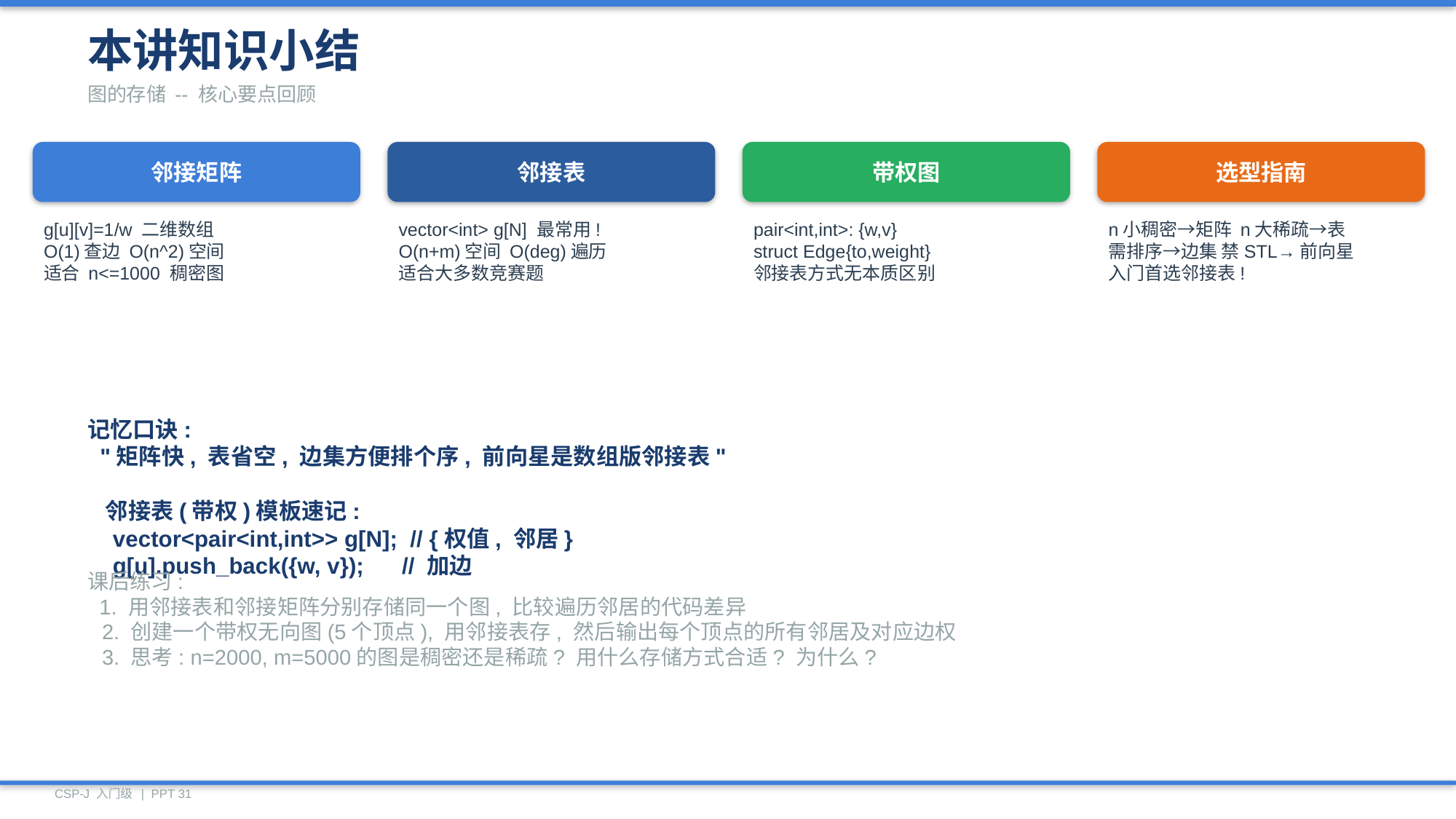

本讲知识小结
图的存储 -- 核心要点回顾
邻接矩阵
邻接表
带权图
选型指南
g[u][v]=1/w 二维数组
O(1)查边 O(n^2)空间
适合 n<=1000 稠密图
vector<int> g[N] 最常用!
O(n+m)空间 O(deg)遍历
适合大多数竞赛题
pair<int,int>: {w,v}
struct Edge{to,weight}
邻接表方式无本质区别
n小稠密→矩阵 n大稀疏→表
需排序→边集 禁STL→前向星
入门首选邻接表!
记忆口诀:
  "矩阵快, 表省空, 边集方便排个序, 前向星是数组版邻接表"
  邻接表(带权)模板速记:
    vector<pair<int,int>> g[N];  // {权值, 邻居}
    g[u].push_back({w, v});      // 加边
课后练习:
  1. 用邻接表和邻接矩阵分别存储同一个图, 比较遍历邻居的代码差异
  2. 创建一个带权无向图(5个顶点), 用邻接表存, 然后输出每个顶点的所有邻居及对应边权
  3. 思考: n=2000, m=5000的图是稠密还是稀疏? 用什么存储方式合适? 为什么?

CSP-J 入门级  |  PPT 31